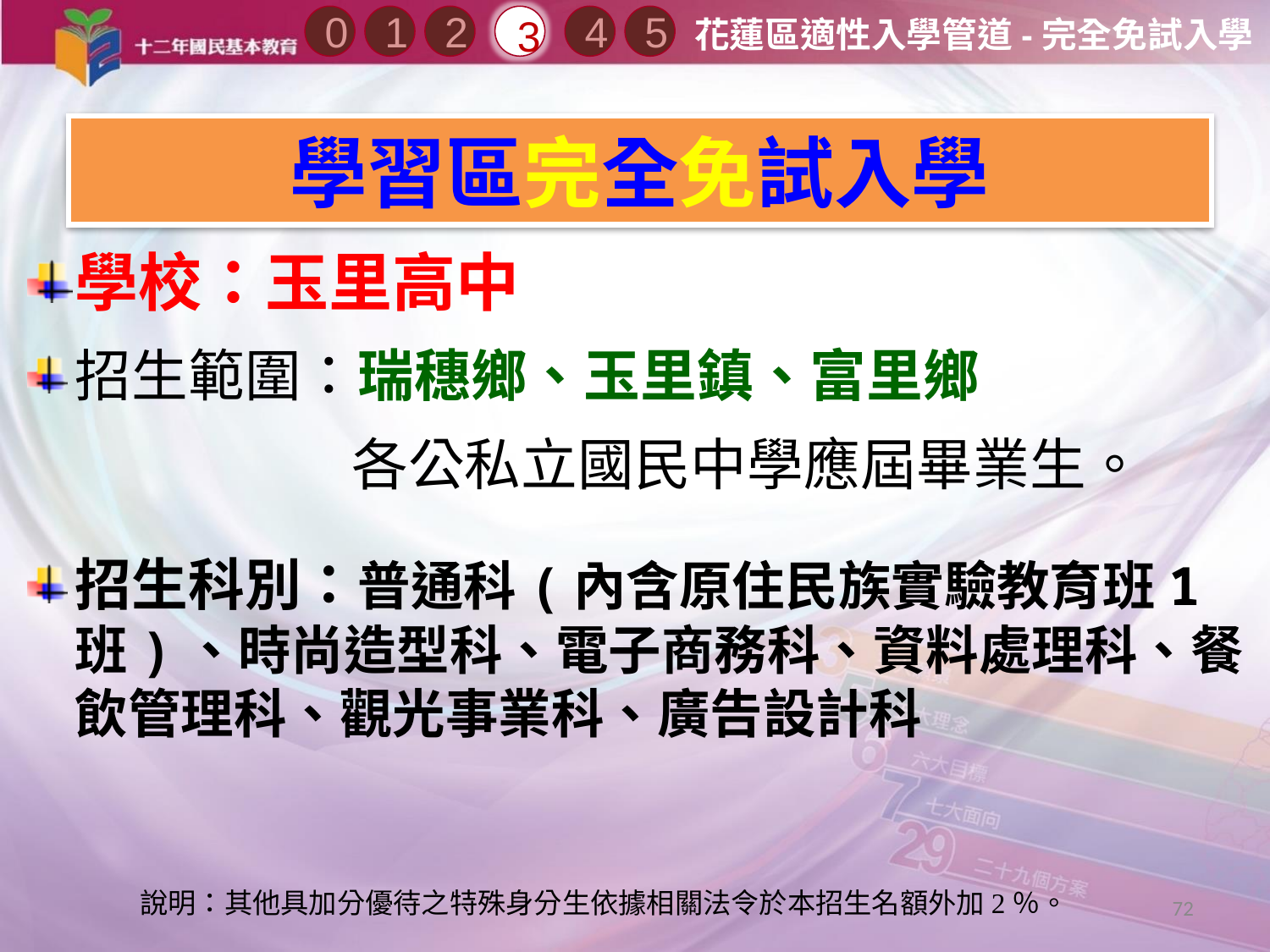

0
2
3
1
4
5
花蓮區適性入學管道-完全免試入學
# 學習區完全免試入學
學校：玉里高中
招生範圍：瑞穗鄉、玉里鎮、富里鄉
各公私立國民中學應屆畢業生。
招生科別：普通科(內含原住民族實驗教育班1班)、時尚造型科、電子商務科、資料處理科、餐飲管理科、觀光事業科、廣告設計科
說明：其他具加分優待之特殊身分生依據相關法令於本招生名額外加2％。
72